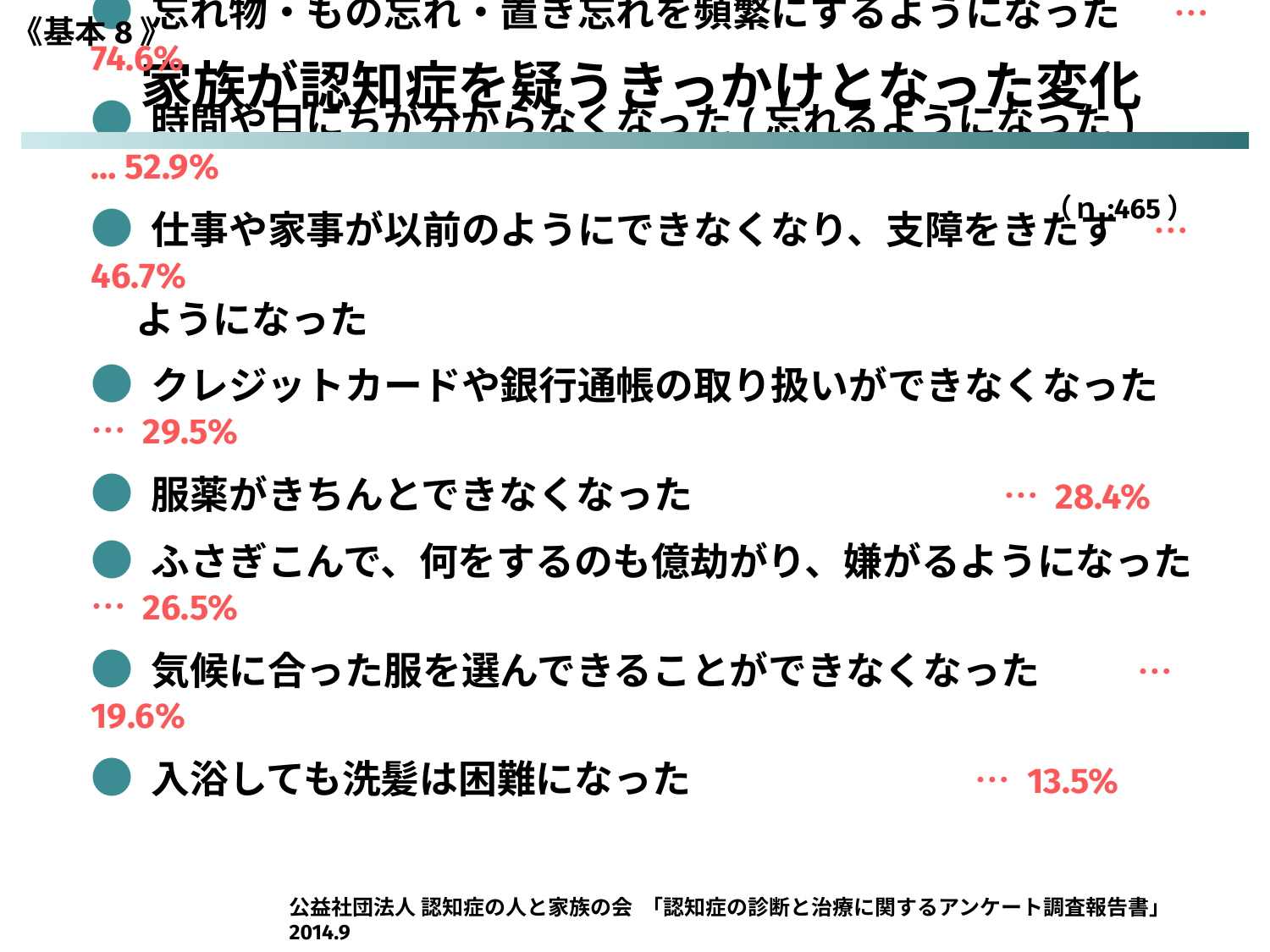

《基本8》
家族が認知症を疑うきっかけとなった変化

（ｎ:465）
● 忘れ物・もの忘れ・置き忘れを頻繁にするようになった      … 74.6%
● 時間や日にちが分からなくなった(忘れるようになった)     … 52.9%
● 仕事や家事が以前のようにできなくなり、支障をきたす    … 46.7%
    ようになった
● クレジットカードや銀行通帳の取り扱いができなくなった   … 29.5%
● 服薬がきちんとできなくなった                                   … 28.4%
● ふさぎこんで、何をするのも億劫がり、嫌がるようになった … 26.5%
● 気候に合った服を選んできることができなくなった           … 19.6%
● 入浴しても洗髪は困難になった                                … 13.5%
公益社団法人 認知症の人と家族の会  「認知症の診断と治療に関するアンケート調査報告書」 2014.9